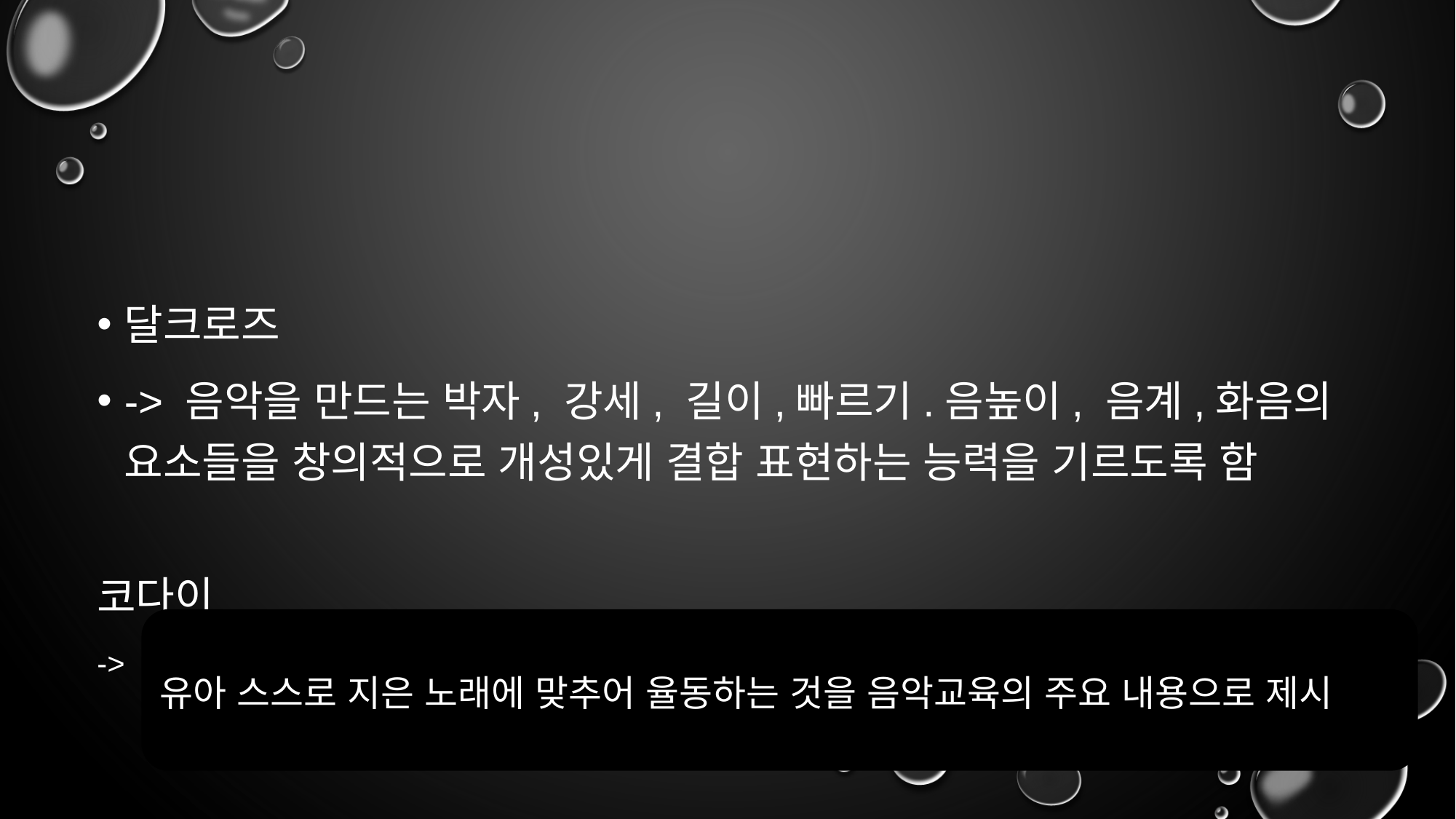

#
달크로즈
-> 음악을 만드는 박자, 강세, 길이,빠르기.음높이, 음계,화음의 요소들을 창의적으로 개성있게 결합 표현하는 능력을 기르도록 함

코다이
->

유아 스스로 지은 노래에 맞추어 율동하는 것을 음악교육의 주요 내용으로 제시